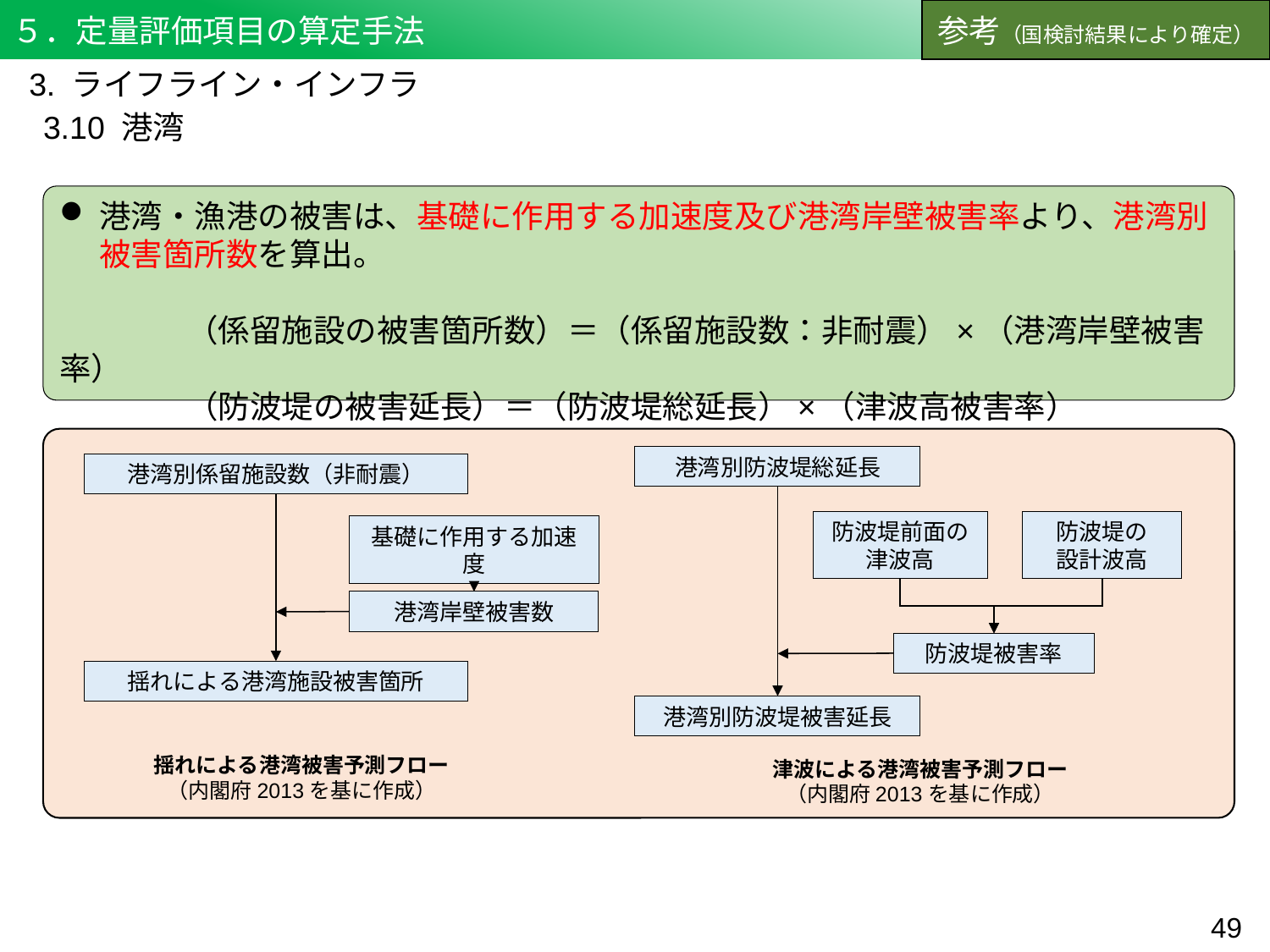

５．定量評価項目の算定手法
参考（国検討結果により確定）
3. ライフライン・インフラ
3.10 港湾
港湾・漁港の被害は、基礎に作用する加速度及び港湾岸壁被害率より、港湾別被害箇所数を算出。

	（係留施設の被害箇所数）＝（係留施設数：非耐震）×（港湾岸壁被害率）
	（防波堤の被害延長）＝（防波堤総延長）×（津波高被害率）

港湾別防波堤総延長
防波堤前面の
津波高
防波堤の
設計波高
防波堤被害率
港湾別防波堤被害延長
港湾別係留施設数（非耐震）
基礎に作用する加速度
港湾岸壁被害数
揺れによる港湾施設被害箇所
揺れによる港湾被害予測フロー
（内閣府2013を基に作成）
津波による港湾被害予測フロー
（内閣府2013を基に作成）
49